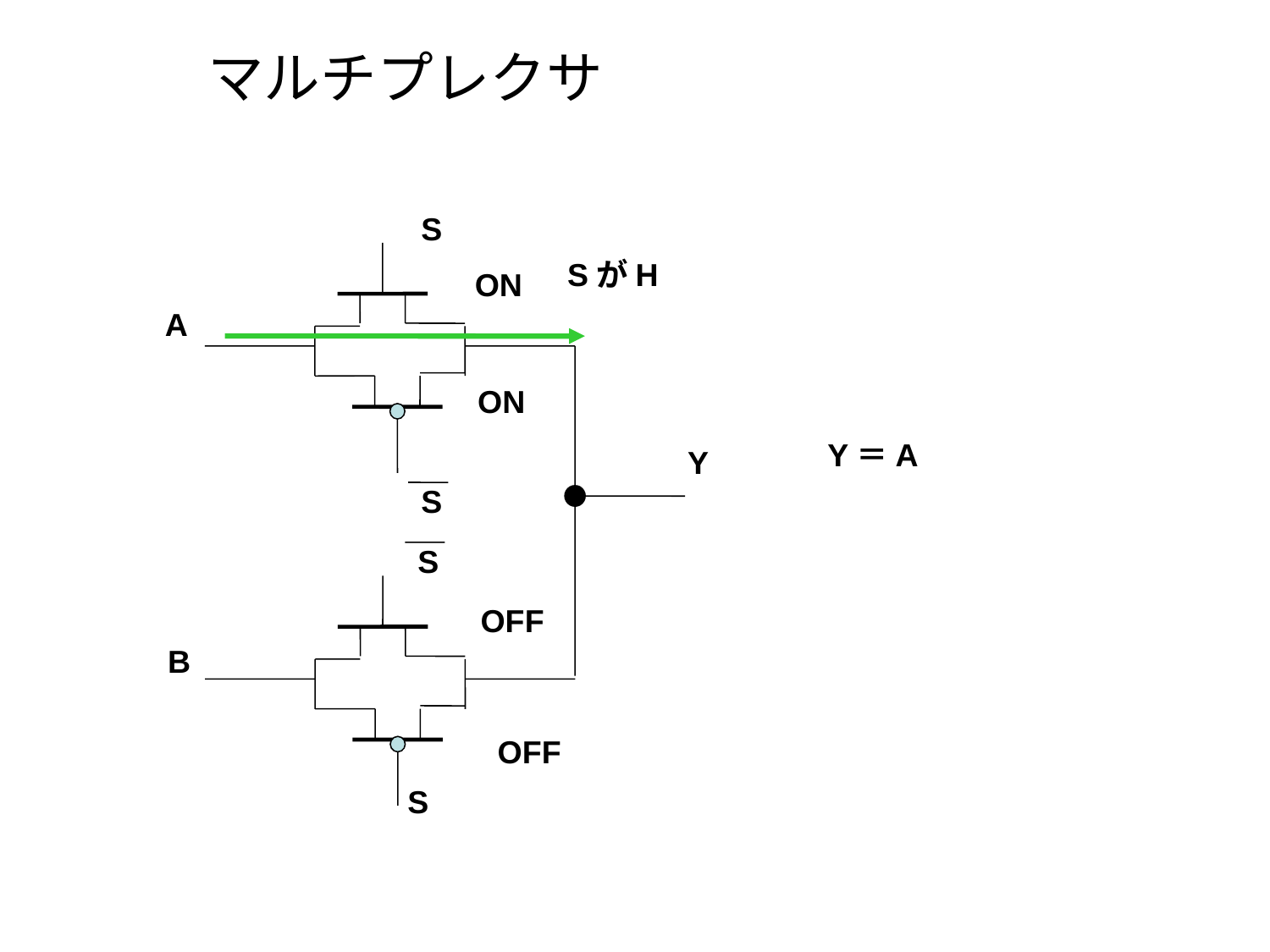

マルチプレクサ
S

SがH
ON
A

ON
Y＝A
Y
S

S

OFF
B
OFF
S